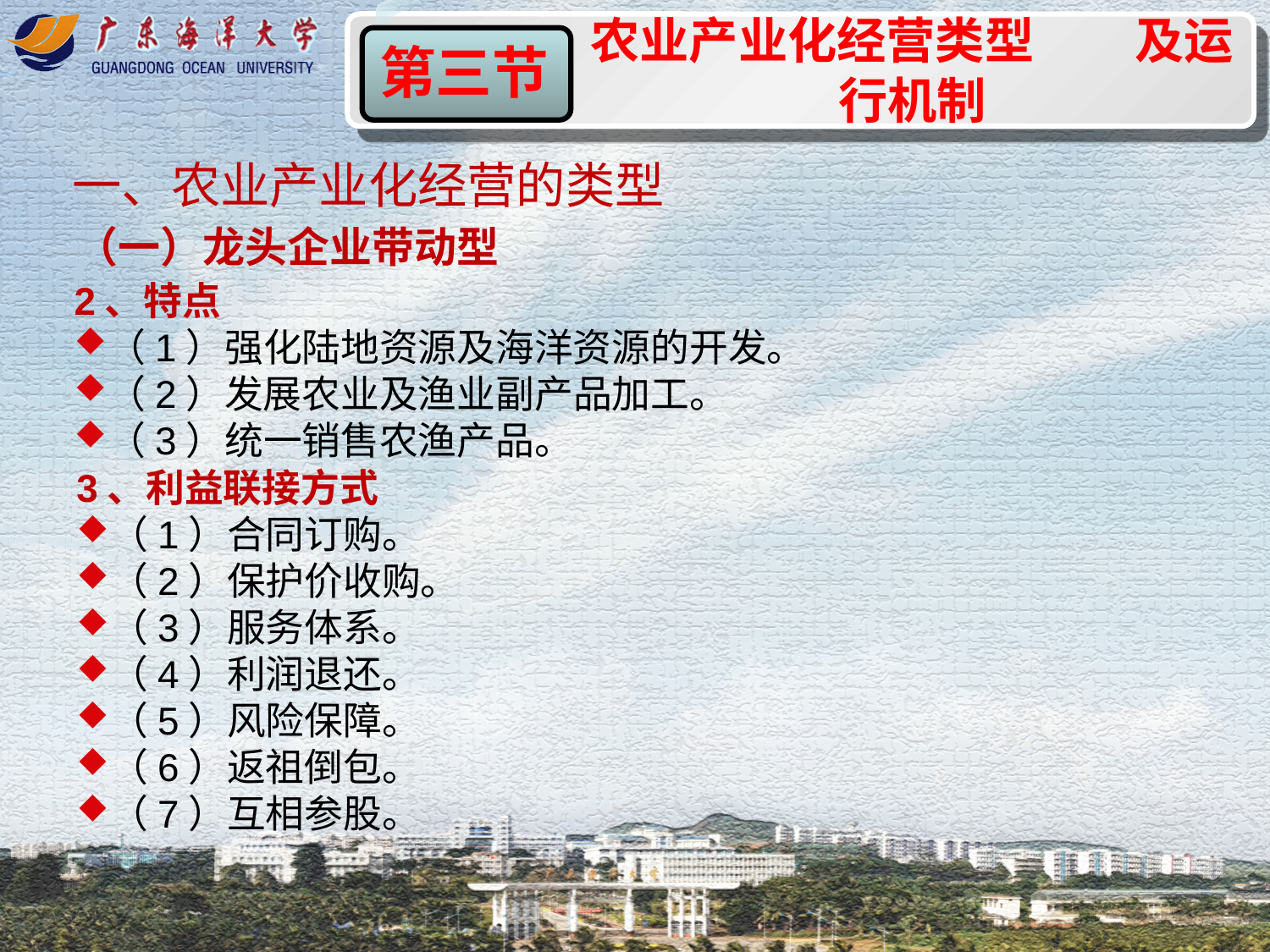

农业产业化经营类型         及运行机制

第一节
第三节
一、农业产业化经营的类型

（一）龙头企业带动型
2、特点
（1）强化陆地资源及海洋资源的开发。
（2）发展农业及渔业副产品加工。
（3）统一销售农渔产品。
3、利益联接方式
（1）合同订购。
（2）保护价收购。
（3）服务体系。
（4）利润退还。
（5）风险保障。
（6）返祖倒包。
（7）互相参股。